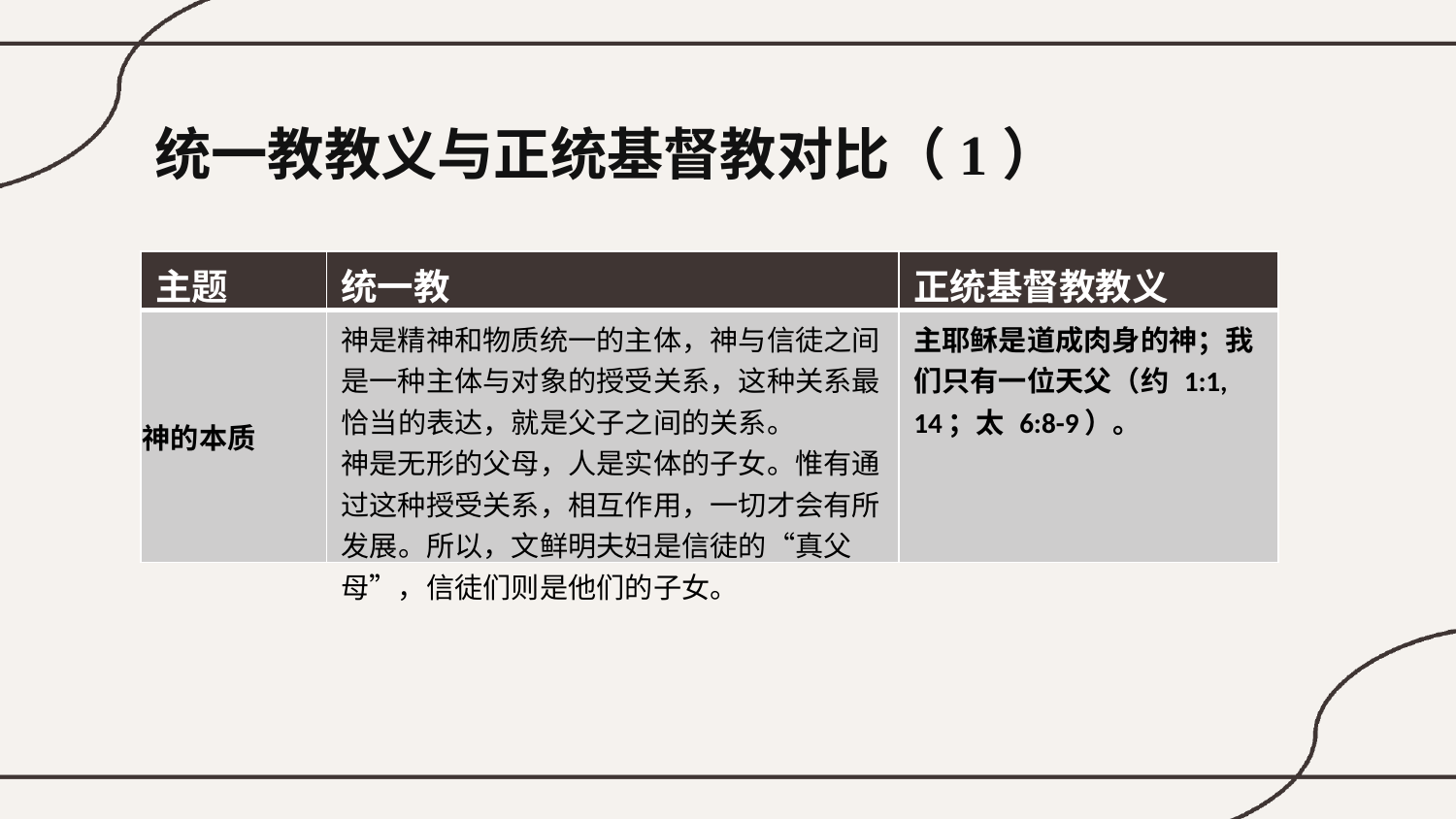

统一教教义与正统基督教对比（1）
| 主题 | 统一教 | 正统基督教教义 |
| --- | --- | --- |
| 神的本质 | 神是精神和物质统一的主体，神与信徒之间是一种主体与对象的授受关系，这种关系最恰当的表达，就是父子之间的关系。 神是无形的父母，人是实体的子女。惟有通过这种授受关系，相互作用，一切才会有所发展。所以，文鲜明夫妇是信徒的“真父母”，信徒们则是他们的子女。 | 主耶稣是道成肉身的神；我们只有一位天父（约 1:1, 14；太 6:8-9）。 |